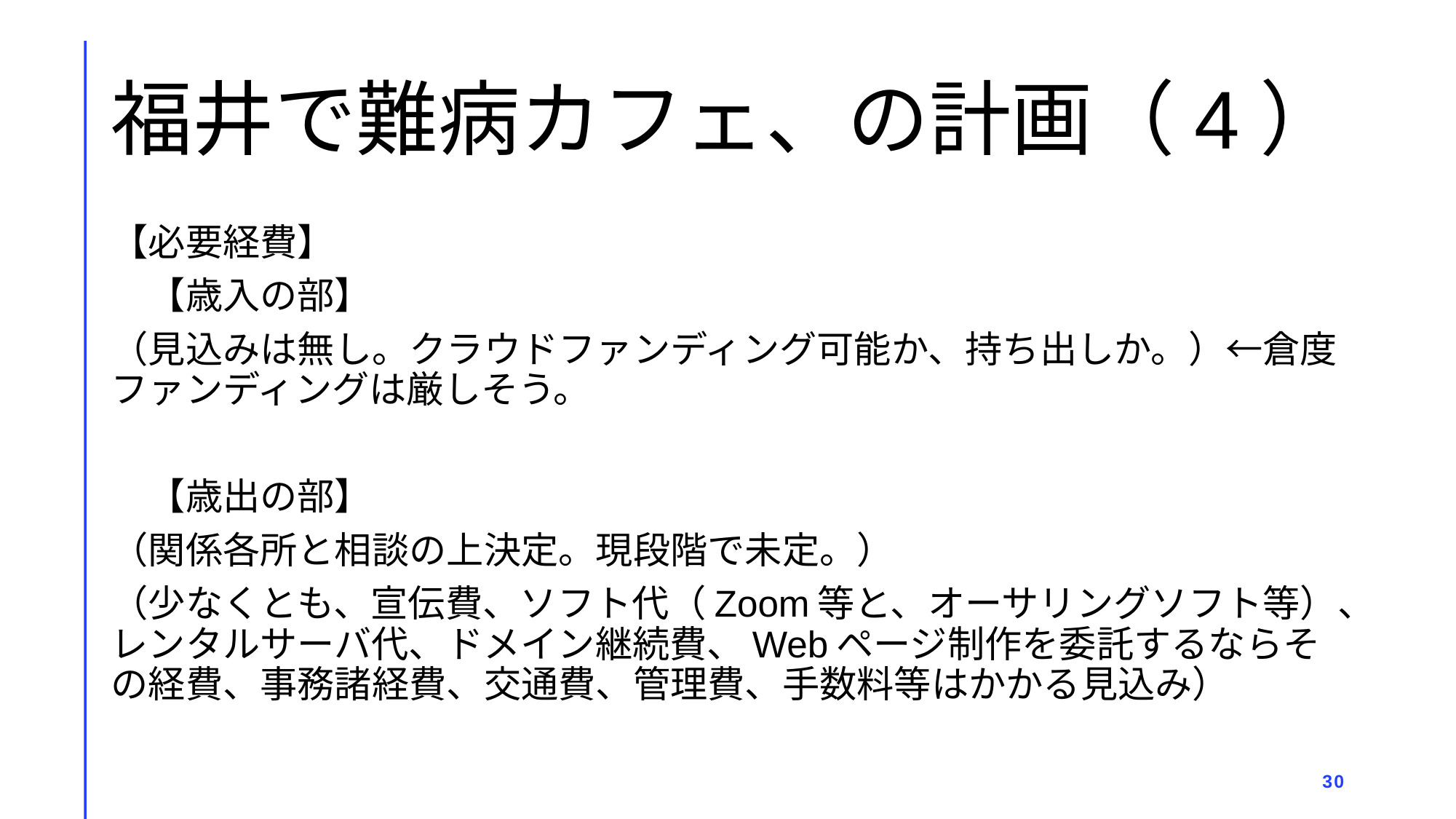

# 福井で難病カフェ、の計画（4）
【必要経費】
　【歳入の部】
（見込みは無し。クラウドファンディング可能か、持ち出しか。）←倉度ファンディングは厳しそう。

　【歳出の部】
（関係各所と相談の上決定。現段階で未定。）
（少なくとも、宣伝費、ソフト代（Zoom等と、オーサリングソフト等）、レンタルサーバ代、ドメイン継続費、Webページ制作を委託するならその経費、事務諸経費、交通費、管理費、手数料等はかかる見込み）
30